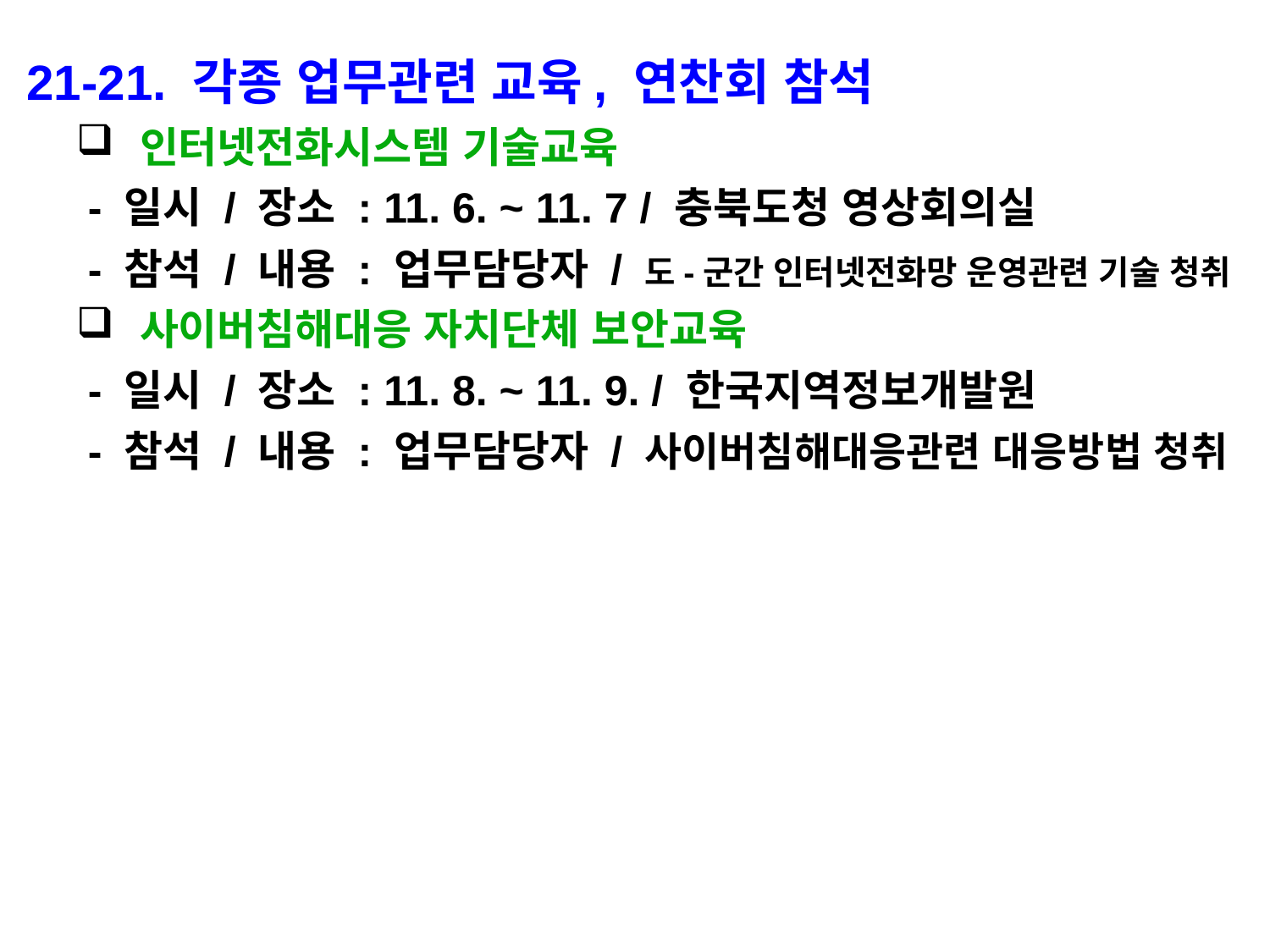

21-21. 각종 업무관련 교육, 연찬회 참석
인터넷전화시스템 기술교육
 - 일시 / 장소 : 11. 6. ~ 11. 7 / 충북도청 영상회의실
 - 참석 / 내용 : 업무담당자 / 도-군간 인터넷전화망 운영관련 기술 청취
사이버침해대응 자치단체 보안교육
 - 일시 / 장소 : 11. 8. ~ 11. 9. / 한국지역정보개발원
 - 참석 / 내용 : 업무담당자 / 사이버침해대응관련 대응방법 청취